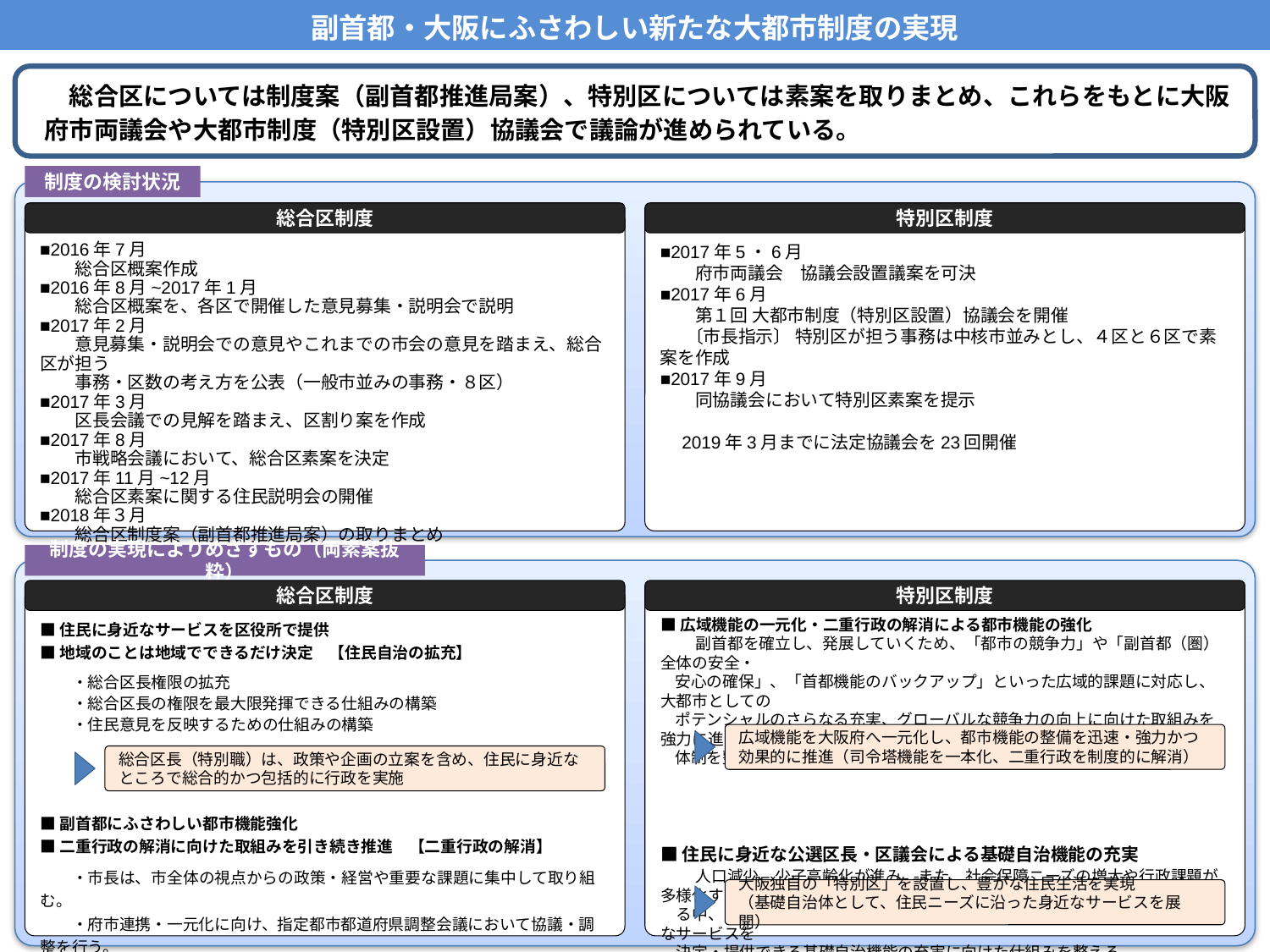

副首都・大阪にふさわしい新たな大都市制度の実現
　総合区については制度案（副首都推進局案）、特別区については素案を取りまとめ、これらをもとに大阪府市両議会や大都市制度（特別区設置）協議会で議論が進められている。

制度の検討状況

総合区制度
特別区制度

■2016年7月
　　総合区概案作成
■2016年8月~2017年1月
　　総合区概案を、各区で開催した意見募集・説明会で説明
■2017年2月
　　意見募集・説明会での意見やこれまでの市会の意見を踏まえ、総合区が担う
　　事務・区数の考え方を公表（一般市並みの事務・８区）
■2017年3月
　　区長会議での見解を踏まえ、区割り案を作成
■2017年8月
　　市戦略会議において、総合区素案を決定
■2017年11月~12月
　　総合区素案に関する住民説明会の開催
■2018年３月
　　総合区制度案（副首都推進局案）の取りまとめ

■2017年5・6月
　　府市両議会　協議会設置議案を可決
■2017年6月
　　第１回 大都市制度（特別区設置）協議会を開催
　  〔市長指示〕 特別区が担う事務は中核市並みとし、４区と６区で素案を作成
■2017年9月
　　同協議会において特別区素案を提示

　2019年3月までに法定協議会を23回開催
制度の実現によりめざすもの（両素案抜粋）

総合区制度
特別区制度

■住民に身近なサービスを区役所で提供
■地域のことは地域でできるだけ決定　【住民自治の拡充】

　　・総合区長権限の拡充
　　・総合区長の権限を最大限発揮できる仕組みの構築
　　・住民意見を反映するための仕組みの構築

■副首都にふさわしい都市機能強化
■二重行政の解消に向けた取組みを引き続き推進　【二重行政の解消】

　　・市長は、市全体の視点からの政策・経営や重要な課題に集中して取り組む。
　　・府市連携・一元化に向け、指定都市都道府県調整会議において協議・調整を行う。

■広域機能の一元化・二重行政の解消による都市機能の強化
　 　副首都を確立し、発展していくため、「都市の競争力」や「副首都（圏）全体の安全・
   安心の確保」、「首都機能のバックアップ」といった広域的課題に対応し、大都市としての
   ポテンシャルのさらなる充実、グローバルな競争力の向上に向けた取組みを強力に進める
   体制を整える。

■住民に身近な公選区長・区議会による基礎自治機能の充実
　　人口減少、少子高齢化が進み、また、社会保障ニーズの増大や行政課題が多様化す
　る中、公選の区長・区議会が直接住民の声を聴き、地域ニーズに沿った身近なサービスを
　決定・提供できる基礎自治機能の充実に向けた仕組みを整える。

広域機能を大阪府へ一元化し、都市機能の整備を迅速・強力かつ効果的に推進（司令塔機能を一本化、二重行政を制度的に解消）

総合区長（特別職）は、政策や企画の立案を含め、住民に身近なところで総合的かつ包括的に行政を実施

大阪独自の「特別区」を設置し、豊かな住民生活を実現
（基礎自治体として、住民ニーズに沿った身近なサービスを展開）